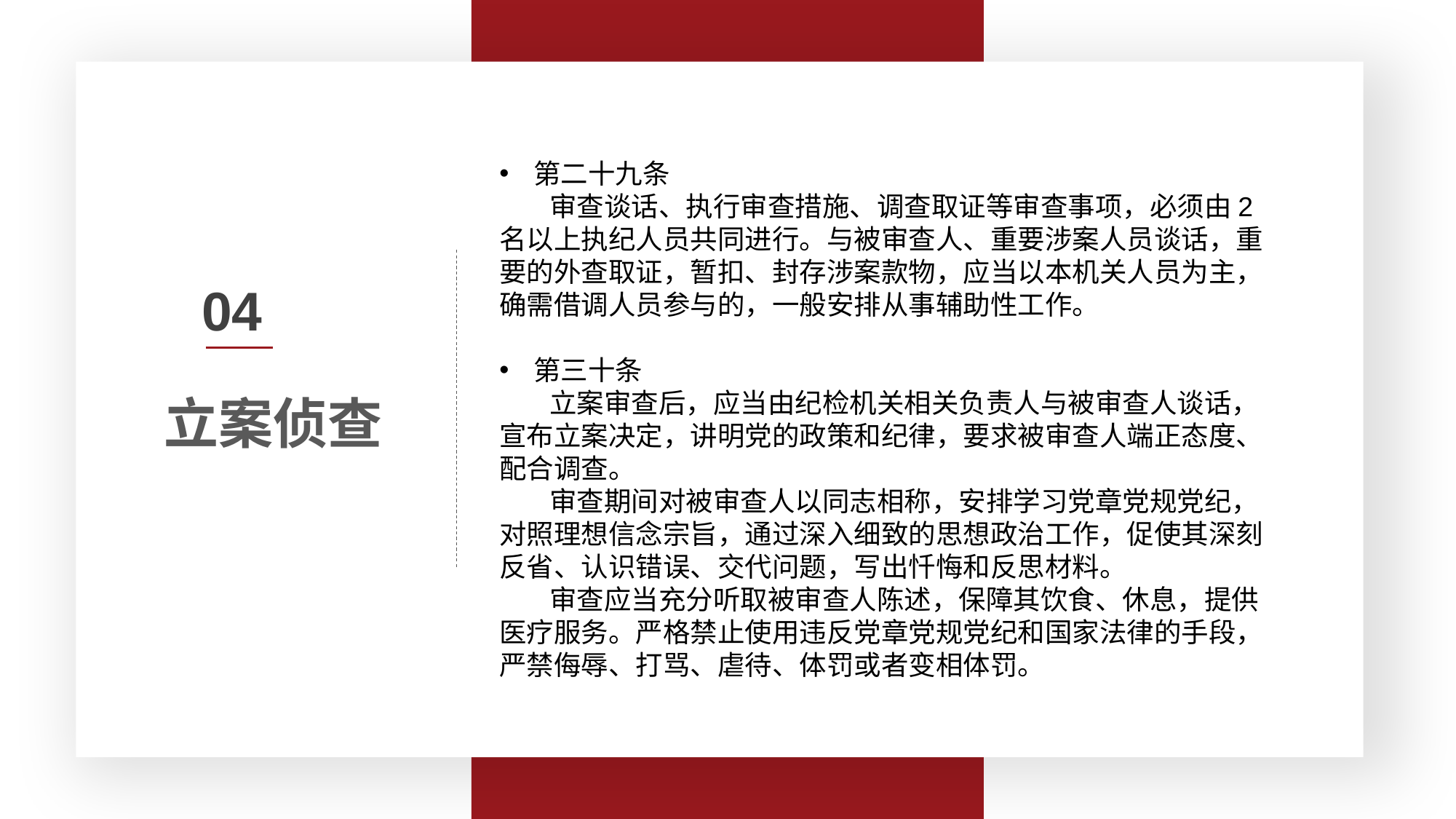

第三条 监督执纪工作应当遵循以下原则：
　　（一）坚持以习近平同志为核心的党中央集中统一领导，牢固树立政治意识、大局意识、核心意识、看齐意识，体现监督执纪的政治性，严守政治纪律和政治规矩；
　　（二）坚持纪律检查工作双重领导体制，监督执纪工作以上级纪委领导为主，线索处置、立案审查在向同级党委报告的同时必须向上级纪委报告；
　　（三）坚持以事实为依据，以党规党纪为准绳，把握政策、宽严相济，惩前毖后、治病救人；
　　（四）坚持信任不能代替监督，严格工作程序、有效管控风险点，强化对监督执纪各环节的监督制约。
第二十九条
       审查谈话、执行审查措施、调查取证等审查事项，必须由2名以上执纪人员共同进行。与被审查人、重要涉案人员谈话，重要的外查取证，暂扣、封存涉案款物，应当以本机关人员为主，确需借调人员参与的，一般安排从事辅助性工作。

第三十条
       立案审查后，应当由纪检机关相关负责人与被审查人谈话，宣布立案决定，讲明党的政策和纪律，要求被审查人端正态度、配合调查。
       审查期间对被审查人以同志相称，安排学习党章党规党纪，对照理想信念宗旨，通过深入细致的思想政治工作，促使其深刻反省、认识错误、交代问题，写出忏悔和反思材料。
       审查应当充分听取被审查人陈述，保障其饮食、休息，提供医疗服务。严格禁止使用违反党章党规党纪和国家法律的手段，严禁侮辱、打骂、虐待、体罚或者变相体罚。

立案侦查

04